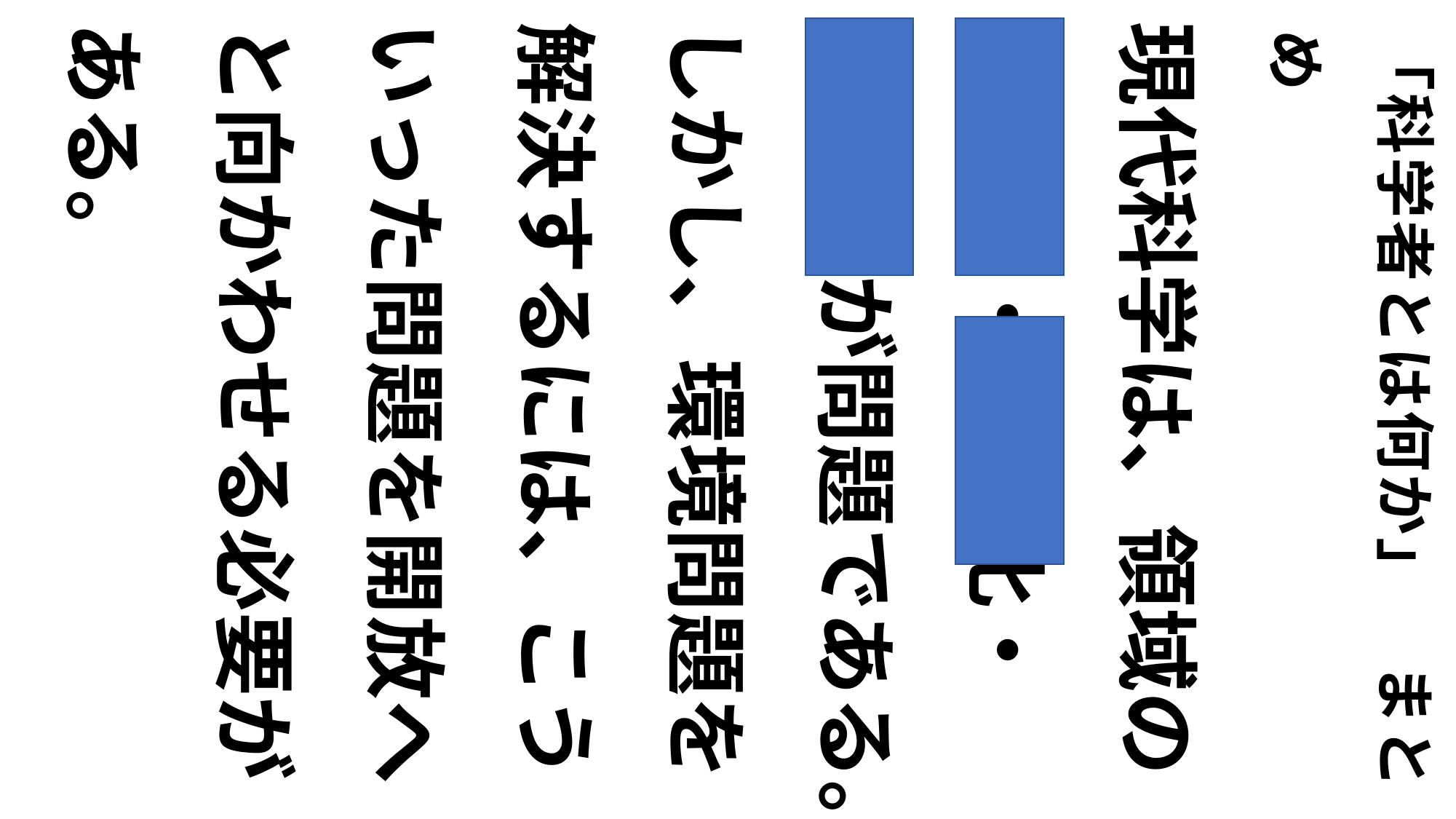

現代科学は、領域の
細分化・専門化・
閉鎖性が問題である。しかし、環境問題を解決するには、こういった問題を開放へと向かわせる必要がある。

「科学者とは何か」　まとめ